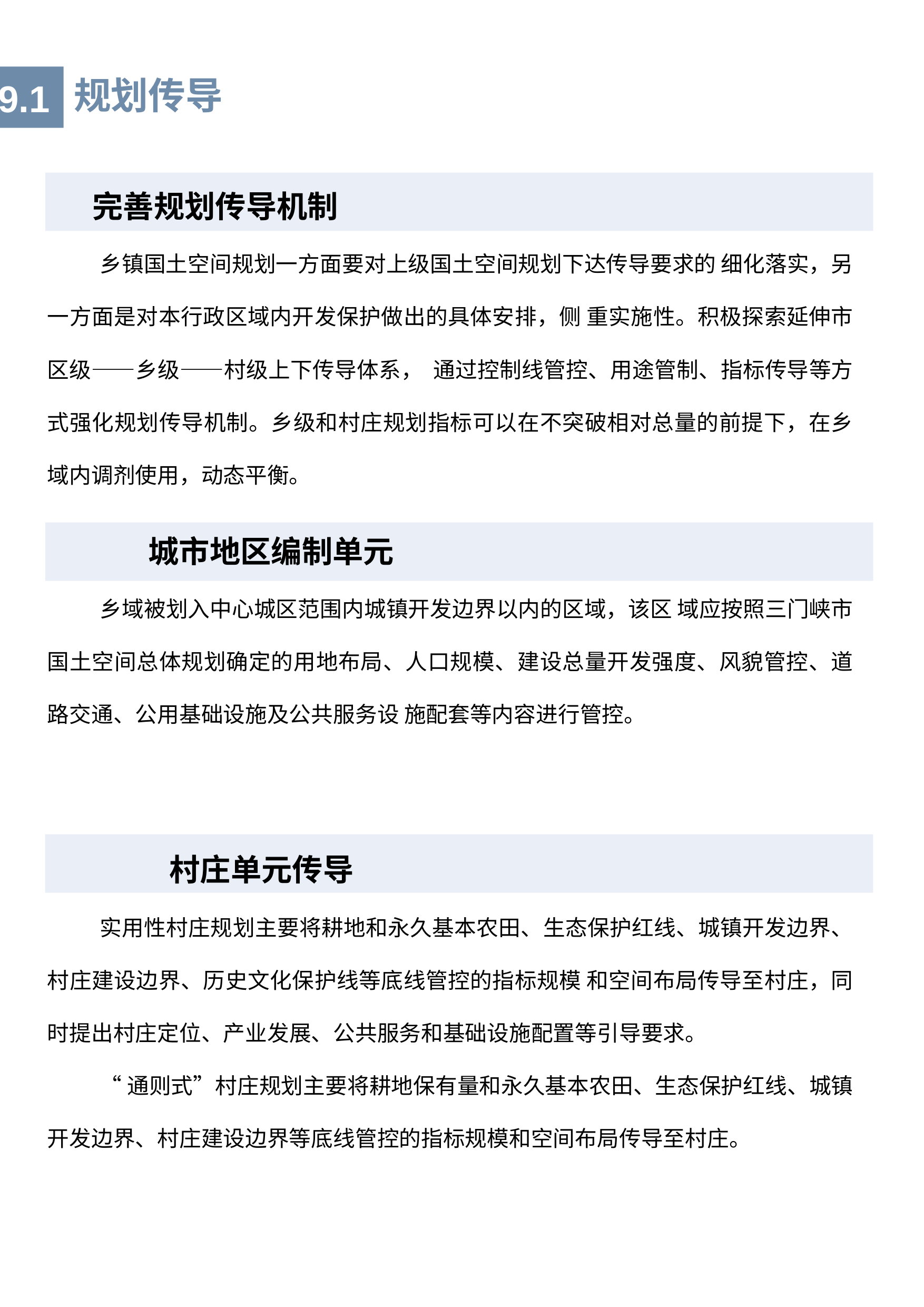

规划传导
9.1
完善规划传导机制
乡镇国土空间规划一方面要对上级国土空间规划下达传导要求的 细化落实，另一方面是对本行政区域内开发保护做出的具体安排，侧 重实施性。积极探索延伸市区级——乡级——村级上下传导体系，  通过控制线管控、用途管制、指标传导等方式强化规划传导机制。乡级和村庄规划指标可以在不突破相对总量的前提下，在乡域内调剂使用，动态平衡。

       城市地区编制单元
乡域被划入中心城区范围内城镇开发边界以内的区域，该区 域应按照三门峡市国土空间总体规划确定的用地布局、人口规模、建设总量开发强度、风貌管控、道路交通、公用基础设施及公共服务设 施配套等内容进行管控。

村庄单元传导
实用性村庄规划主要将耕地和永久基本农田、生态保护红线、城镇开发边界、村庄建设边界、历史文化保护线等底线管控的指标规模 和空间布局传导至村庄，同时提出村庄定位、产业发展、公共服务和基础设施配置等引导要求。
“通则式”村庄规划主要将耕地保有量和永久基本农田、生态保护红线、城镇开发边界、村庄建设边界等底线管控的指标规模和空间布局传导至村庄。